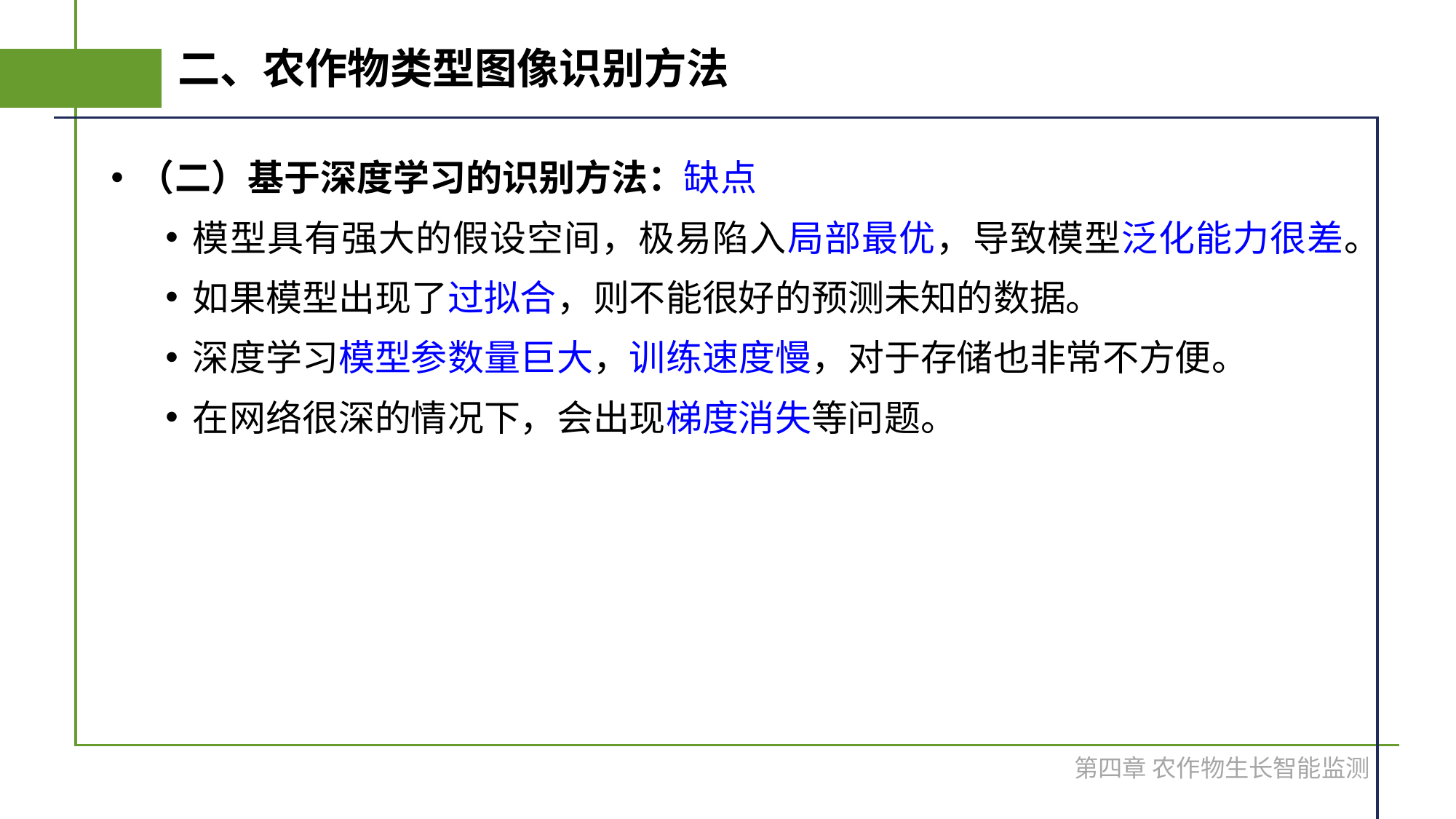

# 二、农作物类型图像识别方法
（二）基于深度学习的识别方法：缺点
模型具有强大的假设空间，极易陷入局部最优，导致模型泛化能力很差。
如果模型出现了过拟合，则不能很好的预测未知的数据。
深度学习模型参数量巨大，训练速度慢，对于存储也非常不方便。
在网络很深的情况下，会出现梯度消失等问题。
第四章 农作物生长智能监测